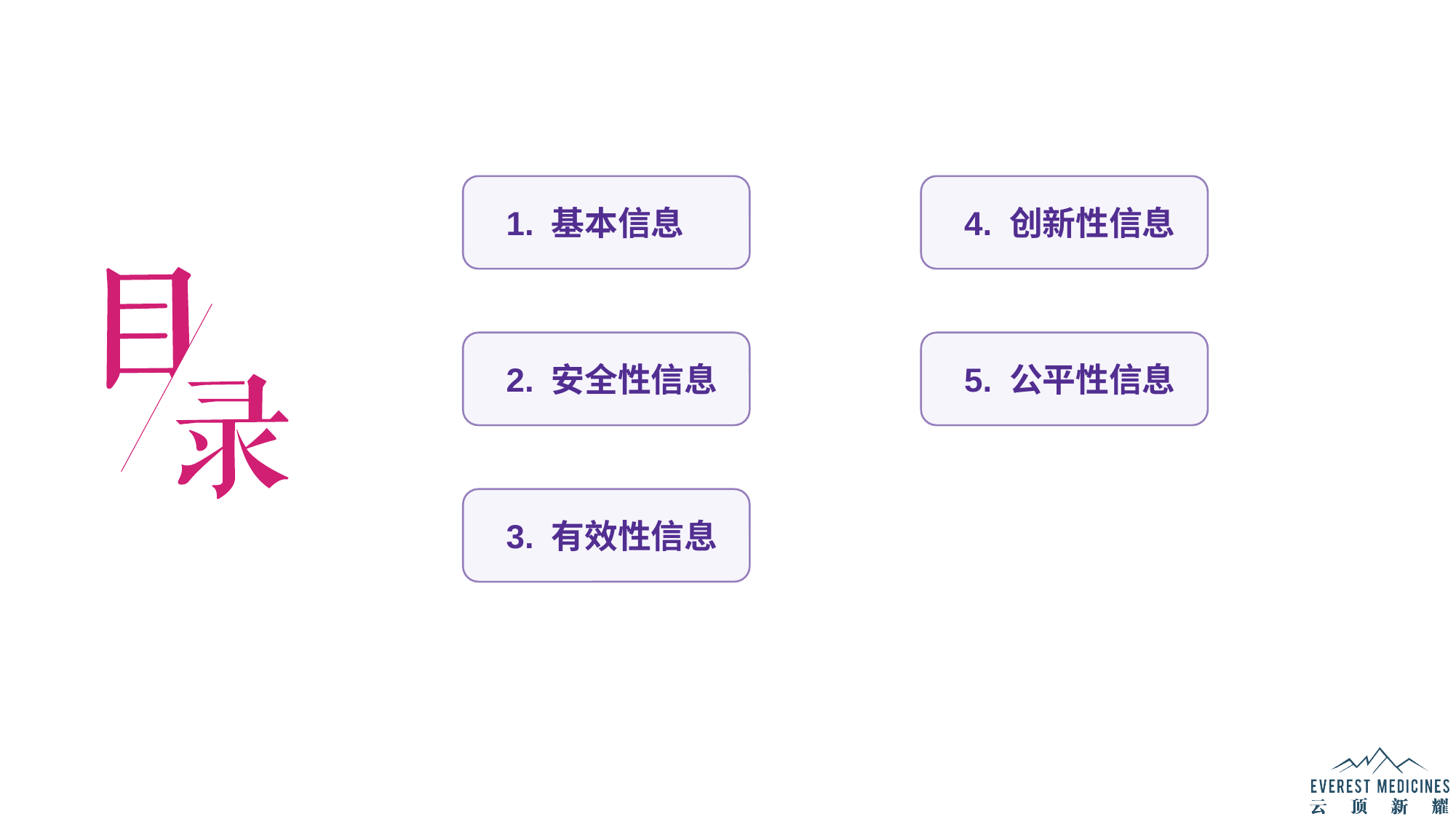

1. 基本信息
4. 创新性信息

2. 安全性信息
5. 公平性信息
3. 有效性信息